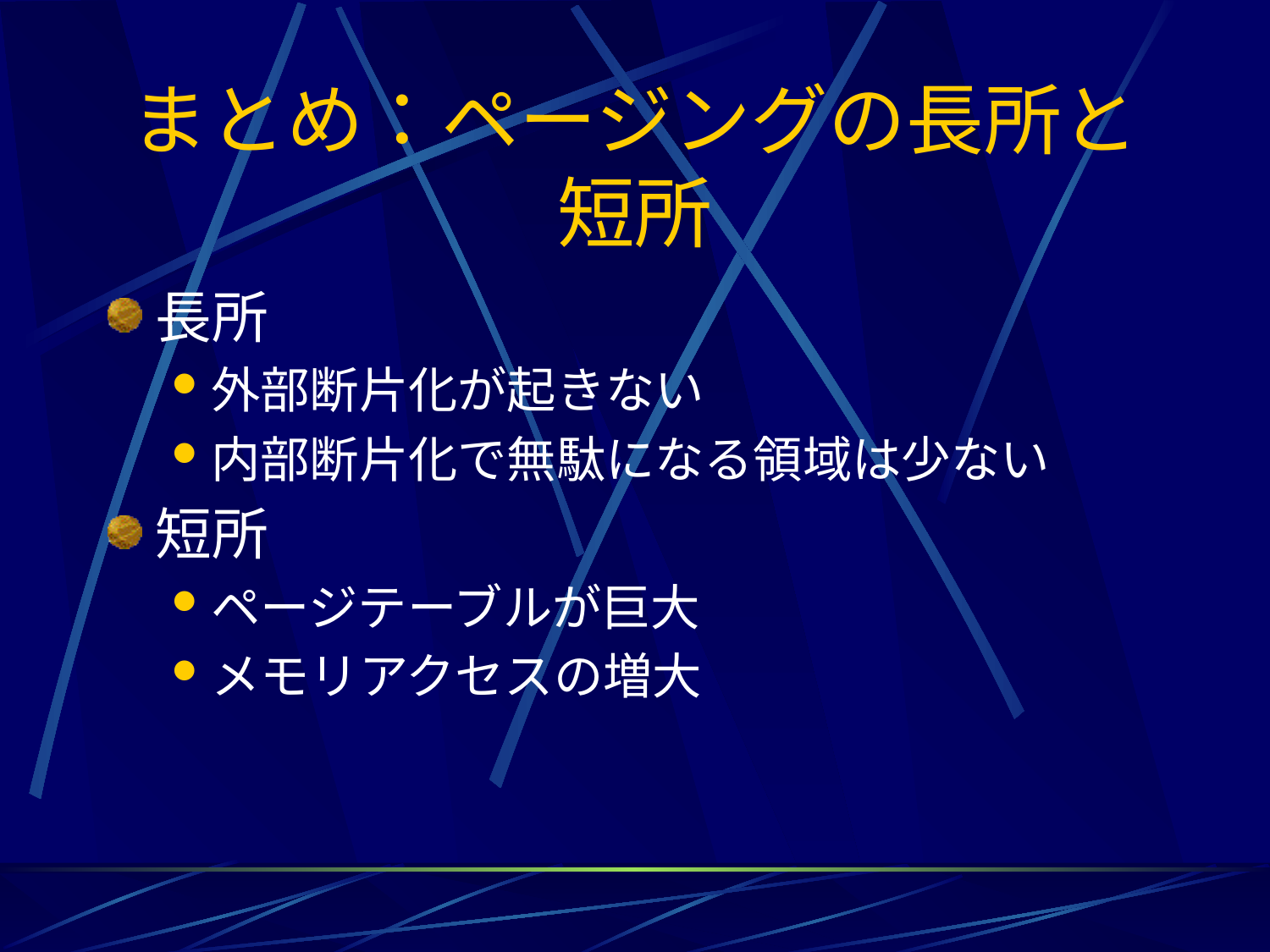

# まとめ：ページングの長所と短所
長所
外部断片化が起きない
内部断片化で無駄になる領域は少ない
短所
ページテーブルが巨大
メモリアクセスの増大